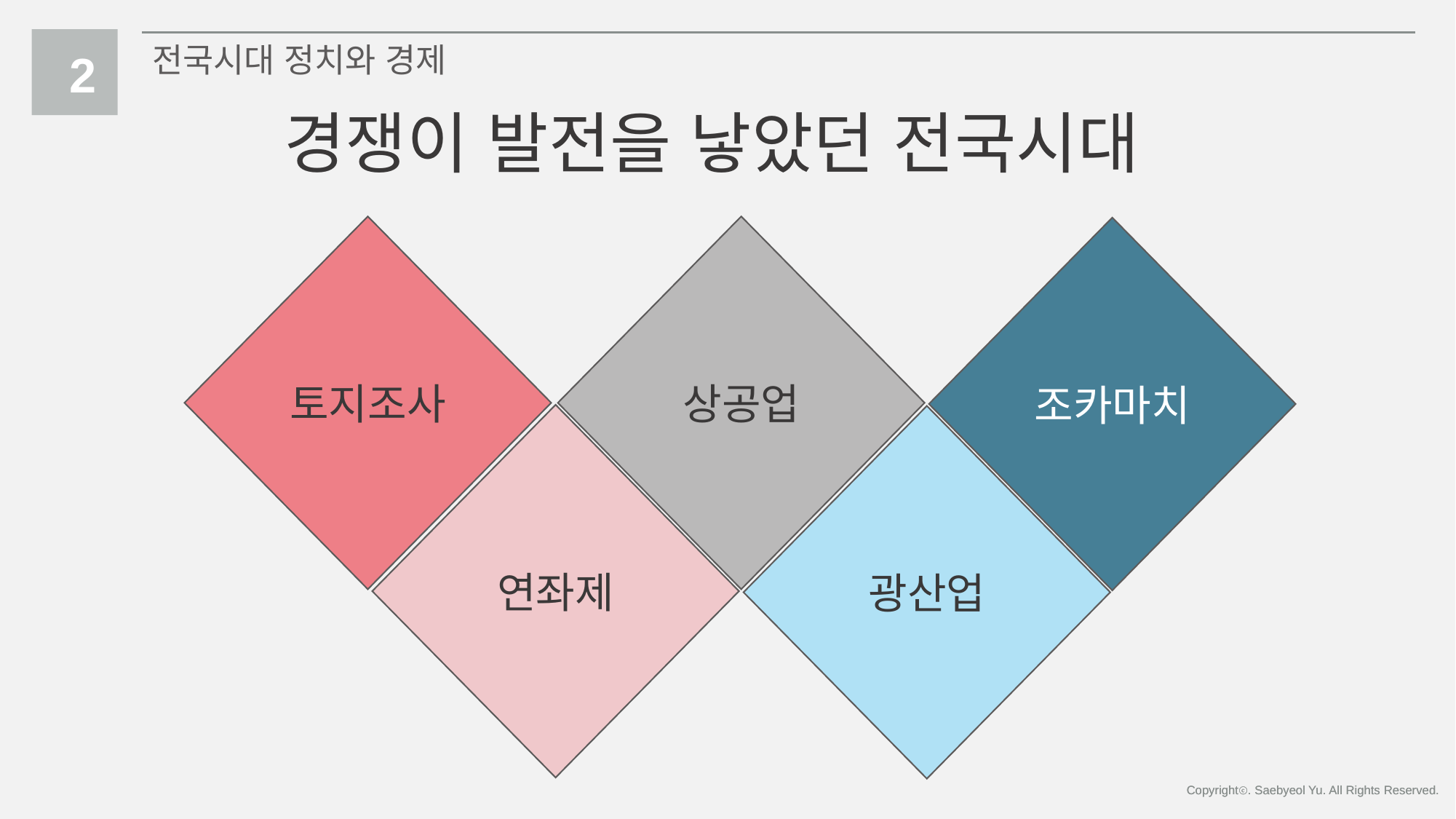

전국시대 정치와 경제
2
경쟁이 발전을 낳았던 전국시대
상공업
토지조사
조카마치
연좌제
광산업
Copyrightⓒ. Saebyeol Yu. All Rights Reserved.